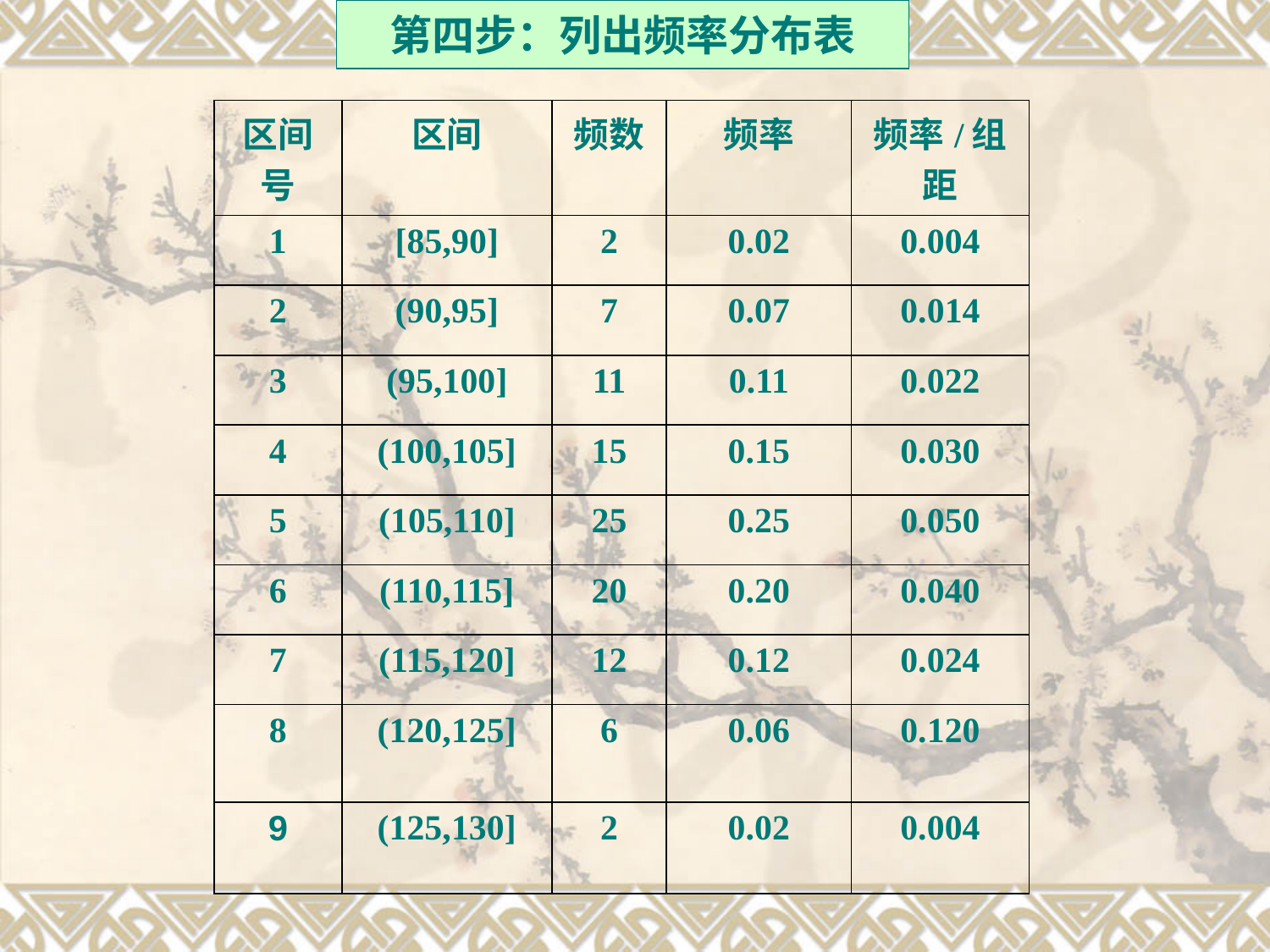

第四步：列出频率分布表
| 区间号 | 区间 | 频数 | 频率 | 频率/组距 |
| --- | --- | --- | --- | --- |
| 1 | [85,90] | 2 | 0.02 | 0.004 |
| 2 | (90,95] | 7 | 0.07 | 0.014 |
| 3 | (95,100] | 11 | 0.11 | 0.022 |
| 4 | (100,105] | 15 | 0.15 | 0.030 |
| 5 | (105,110] | 25 | 0.25 | 0.050 |
| 6 | (110,115] | 20 | 0.20 | 0.040 |
| 7 | (115,120] | 12 | 0.12 | 0.024 |
| 8 | (120,125] | 6 | 0.06 | 0.120 |
| 9 | (125,130] | 2 | 0.02 | 0.004 |